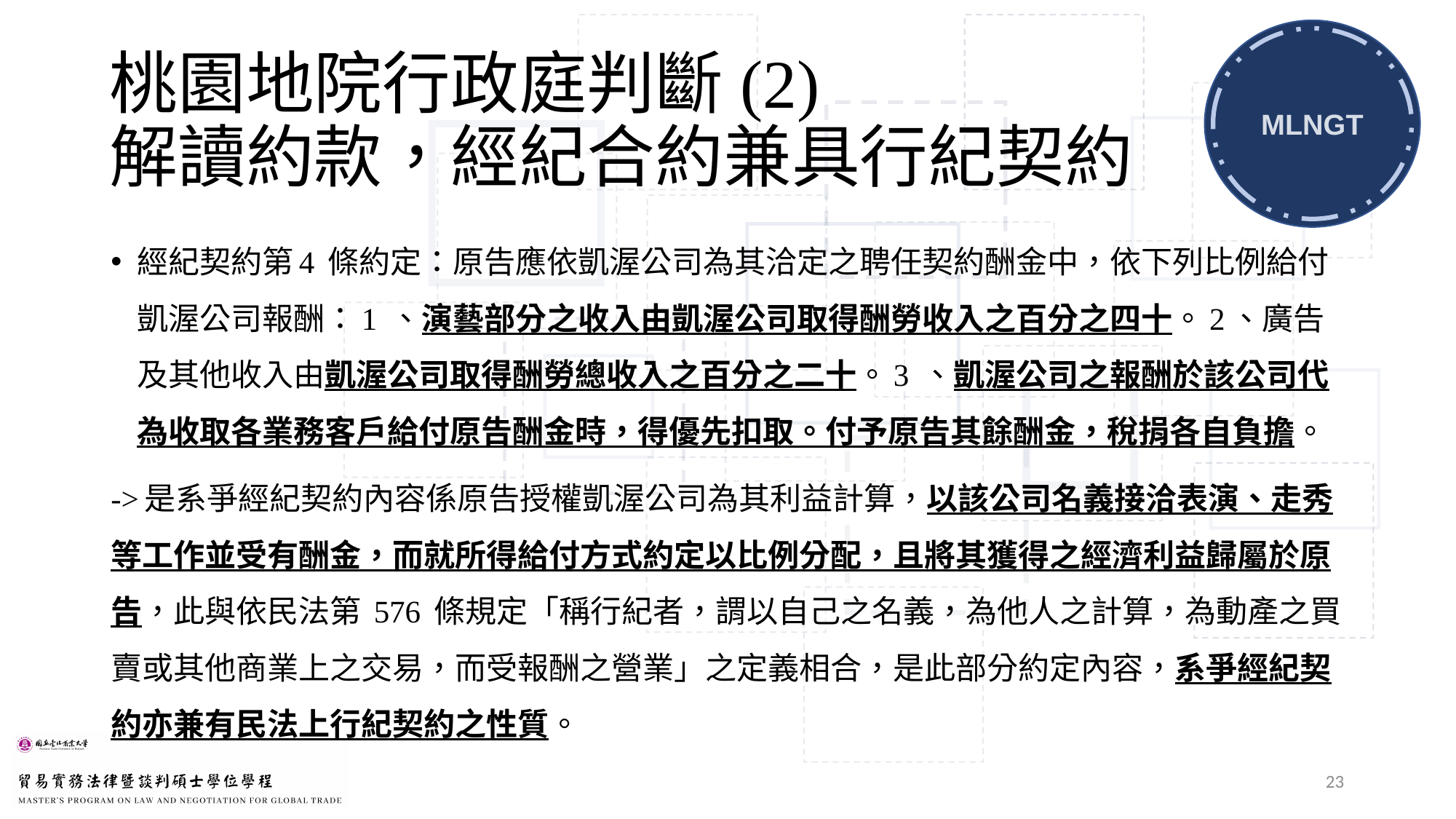

# 桃園地院行政庭判斷(2) 解讀約款，經紀合約兼具行紀契約
經紀契約第4 條約定：原告應依凱渥公司為其洽定之聘任契約酬金中，依下列比例給付凱渥公司報酬：1 、演藝部分之收入由凱渥公司取得酬勞收入之百分之四十。2、廣告及其他收入由凱渥公司取得酬勞總收入之百分之二十。3 、凱渥公司之報酬於該公司代為收取各業務客戶給付原告酬金時，得優先扣取。付予原告其餘酬金，稅捐各自負擔。
->是系爭經紀契約內容係原告授權凱渥公司為其利益計算，以該公司名義接洽表演、走秀等工作並受有酬金，而就所得給付方式約定以比例分配，且將其獲得之經濟利益歸屬於原告，此與依民法第 576 條規定「稱行紀者，謂以自己之名義，為他人之計算，為動產之買賣或其他商業上之交易，而受報酬之營業」之定義相合，是此部分約定內容，系爭經紀契約亦兼有民法上行紀契約之性質。